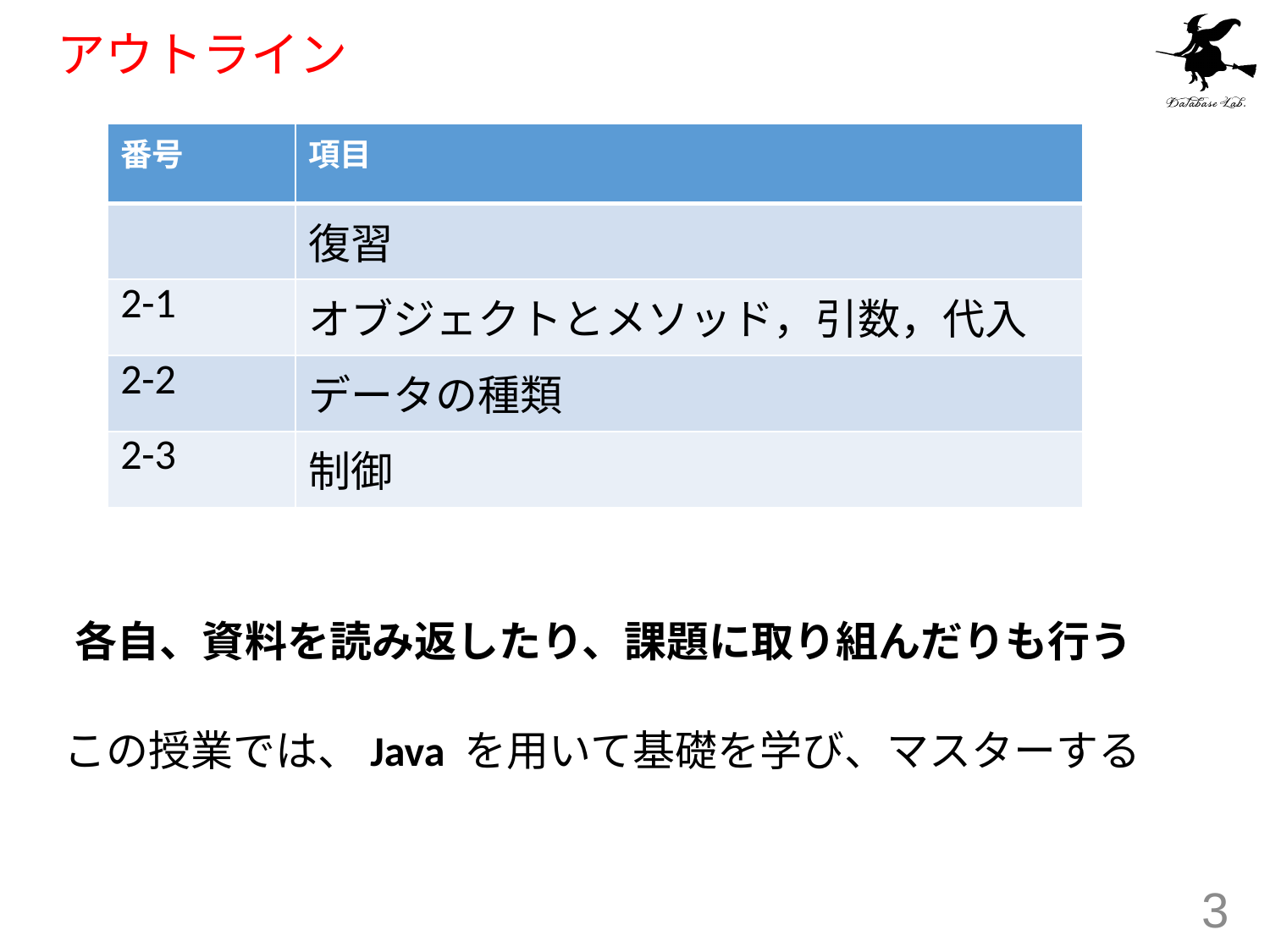

# アウトライン
| 番号 | 項目 |
| --- | --- |
|  | 復習 |
| 2-1 | オブジェクトとメソッド，引数，代入 |
| 2-2 | データの種類 |
| 2-3 | 制御 |
各自、資料を読み返したり、課題に取り組んだりも行う
この授業では、Java を用いて基礎を学び、マスターする
3